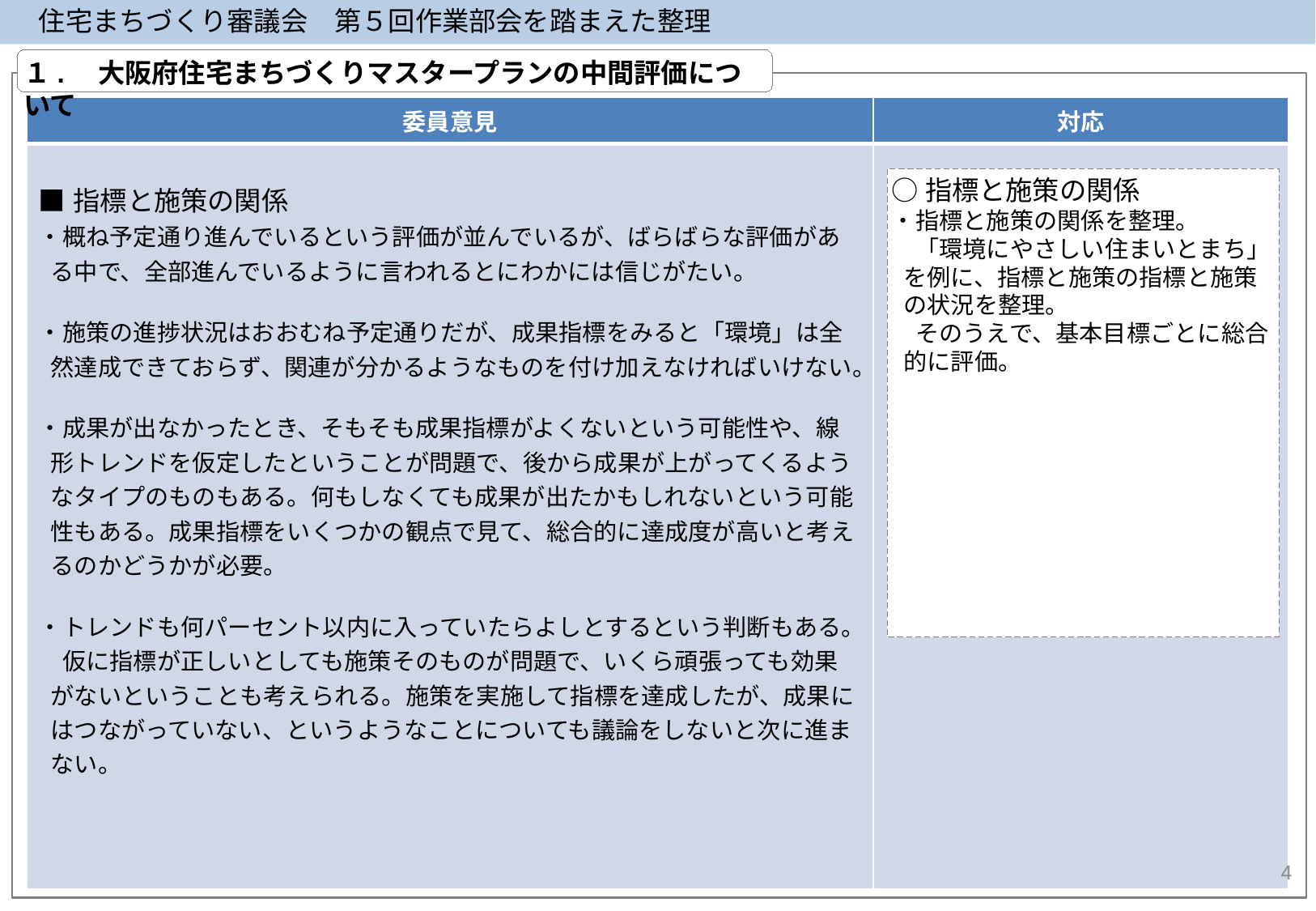

住宅まちづくり審議会　第５回作業部会を踏まえた整理
１.　大阪府住宅まちづくりマスタープランの中間評価について

| 委員意見 | 対応 |
| --- | --- |
| ■指標と施策の関係 ・概ね予定通り進んでいるという評価が並んでいるが、ばらばらな評価がある中で、全部進んでいるように言われるとにわかには信じがたい。 ・施策の進捗状況はおおむね予定通りだが、成果指標をみると「環境」は全然達成できておらず、関連が分かるようなものを付け加えなければいけない。 ・成果が出なかったとき、そもそも成果指標がよくないという可能性や、線形トレンドを仮定したということが問題で、後から成果が上がってくるようなタイプのものもある。何もしなくても成果が出たかもしれないという可能性もある。成果指標をいくつかの観点で見て、総合的に達成度が高いと考えるのかどうかが必要。 ・トレンドも何パーセント以内に入っていたらよしとするという判断もある。 　仮に指標が正しいとしても施策そのものが問題で、いくら頑張っても効果がないということも考えられる。施策を実施して指標を達成したが、成果にはつながっていない、というようなことについても議論をしないと次に進まない。 |  |
○指標と施策の関係
・指標と施策の関係を整理。
　「環境にやさしい住まいとまち」を例に、指標と施策の指標と施策の状況を整理。
　そのうえで、基本目標ごとに総合的に評価。

4